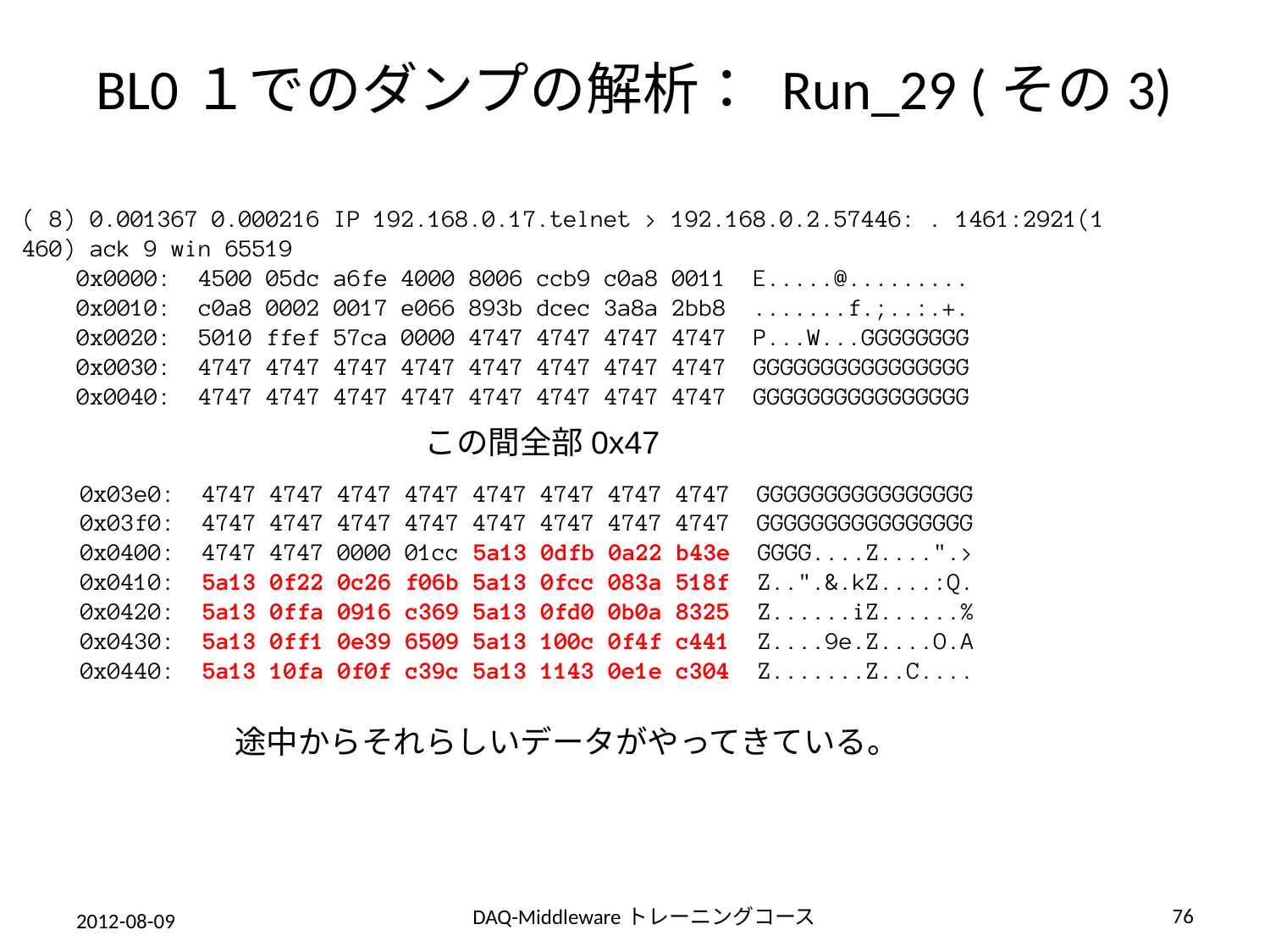

# BL0１でのダンプの解析： Run_29 (その3)

( 8) 0.001367 0.000216 IP 192.168.0.17.telnet > 192.168.0.2.57446: . 1461:2921(1
460) ack 9 win 65519
    0x0000:  4500 05dc a6fe 4000 8006 ccb9 c0a8 0011  E.....@.........
    0x0010:  c0a8 0002 0017 e066 893b dcec 3a8a 2bb8  .......f.;..:.+.
    0x0020:  5010 ffef 57ca 0000 4747 4747 4747 4747  P...W...GGGGGGGG
    0x0030:  4747 4747 4747 4747 4747 4747 4747 4747  GGGGGGGGGGGGGGGG
    0x0040:  4747 4747 4747 4747 4747 4747 4747 4747  GGGGGGGGGGGGGGGG

この間全部0x47
0x03e0:  4747 4747 4747 4747 4747 4747 4747 4747  GGGGGGGGGGGGGGGG
0x03f0:  4747 4747 4747 4747 4747 4747 4747 4747  GGGGGGGGGGGGGGGG
0x0400:  4747 4747 0000 01cc 5a13 0dfb 0a22 b43e  GGGG....Z....".>
0x0410:  5a13 0f22 0c26 f06b 5a13 0fcc 083a 518f  Z..".&.kZ....:Q.
0x0420:  5a13 0ffa 0916 c369 5a13 0fd0 0b0a 8325  Z......iZ......%
0x0430:  5a13 0ff1 0e39 6509 5a13 100c 0f4f c441  Z....9e.Z....O.A
0x0440:  5a13 10fa 0f0f c39c 5a13 1143 0e1e c304  Z.......Z..C....

途中からそれらしいデータがやってきている。
76
DAQ-Middlewareトレーニングコース
2012-08-09